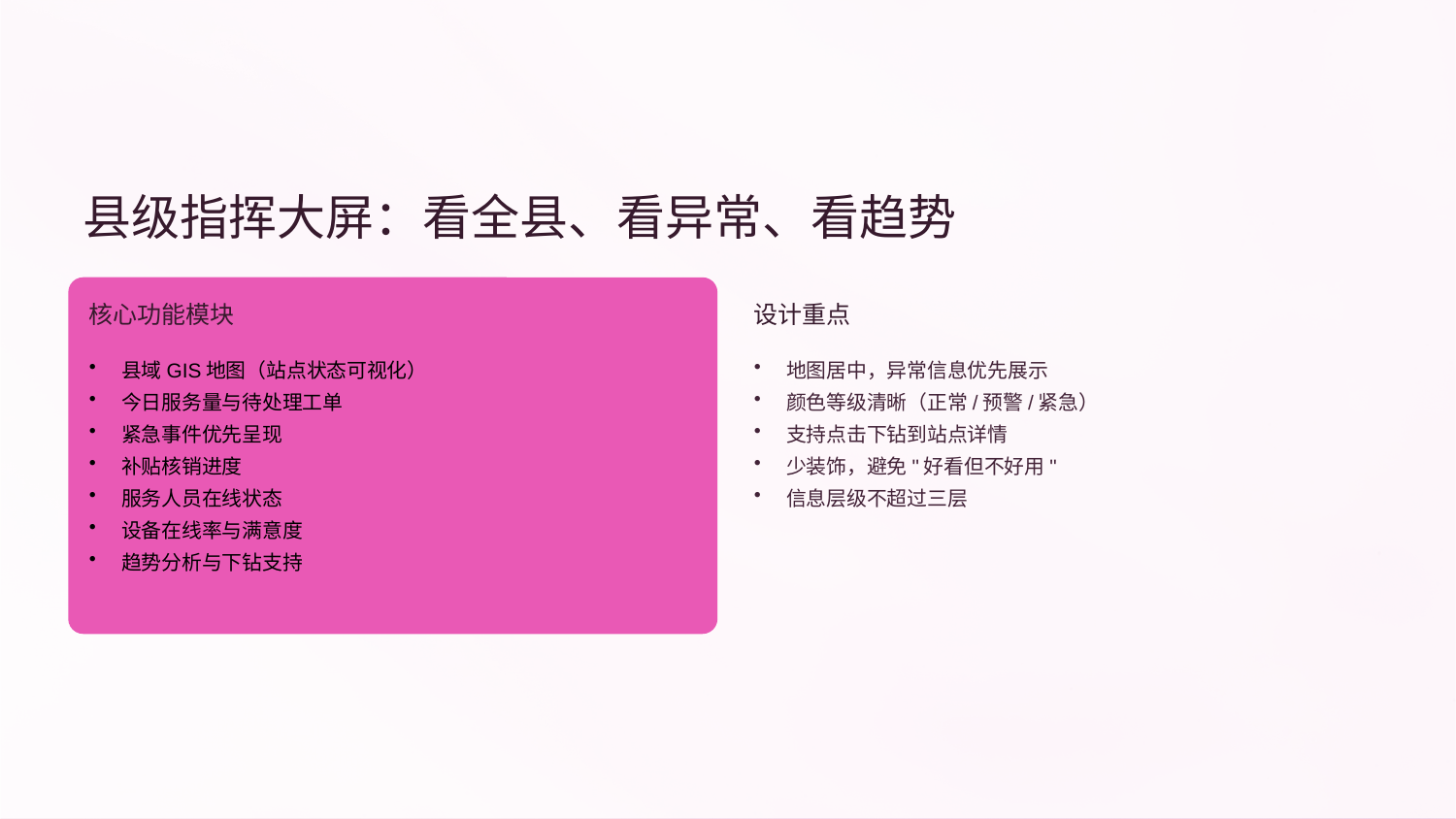

县级指挥大屏：看全县、看异常、看趋势

核心功能模块
设计重点
县域GIS地图（站点状态可视化）
今日服务量与待处理工单
紧急事件优先呈现
补贴核销进度
服务人员在线状态
设备在线率与满意度
趋势分析与下钻支持
地图居中，异常信息优先展示
颜色等级清晰（正常/预警/紧急）
支持点击下钻到站点详情
少装饰，避免"好看但不好用"
信息层级不超过三层